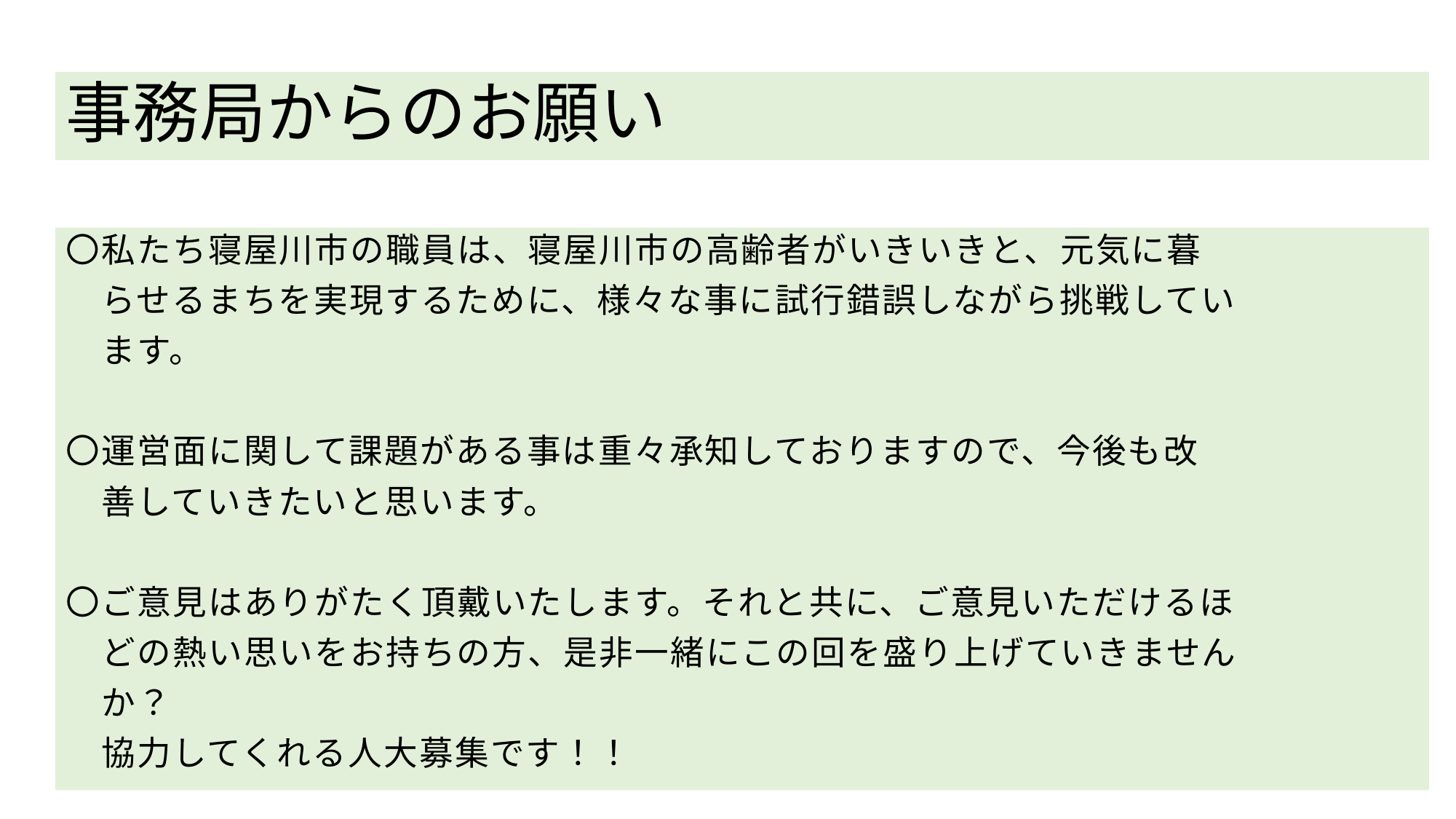

# ポイント
事務局からのお願い
〇私たち寝屋川市の職員は、寝屋川市の高齢者がいきいきと、元気に暮
　らせるまちを実現するために、様々な事に試行錯誤しながら挑戦してい
　ます。

〇運営面に関して課題がある事は重々承知しておりますので、今後も改
　善していきたいと思います。

〇ご意見はありがたく頂戴いたします。それと共に、ご意見いただけるほ
　どの熱い思いをお持ちの方、是非一緒にこの回を盛り上げていきません
　か？
　協力してくれる人大募集です！！